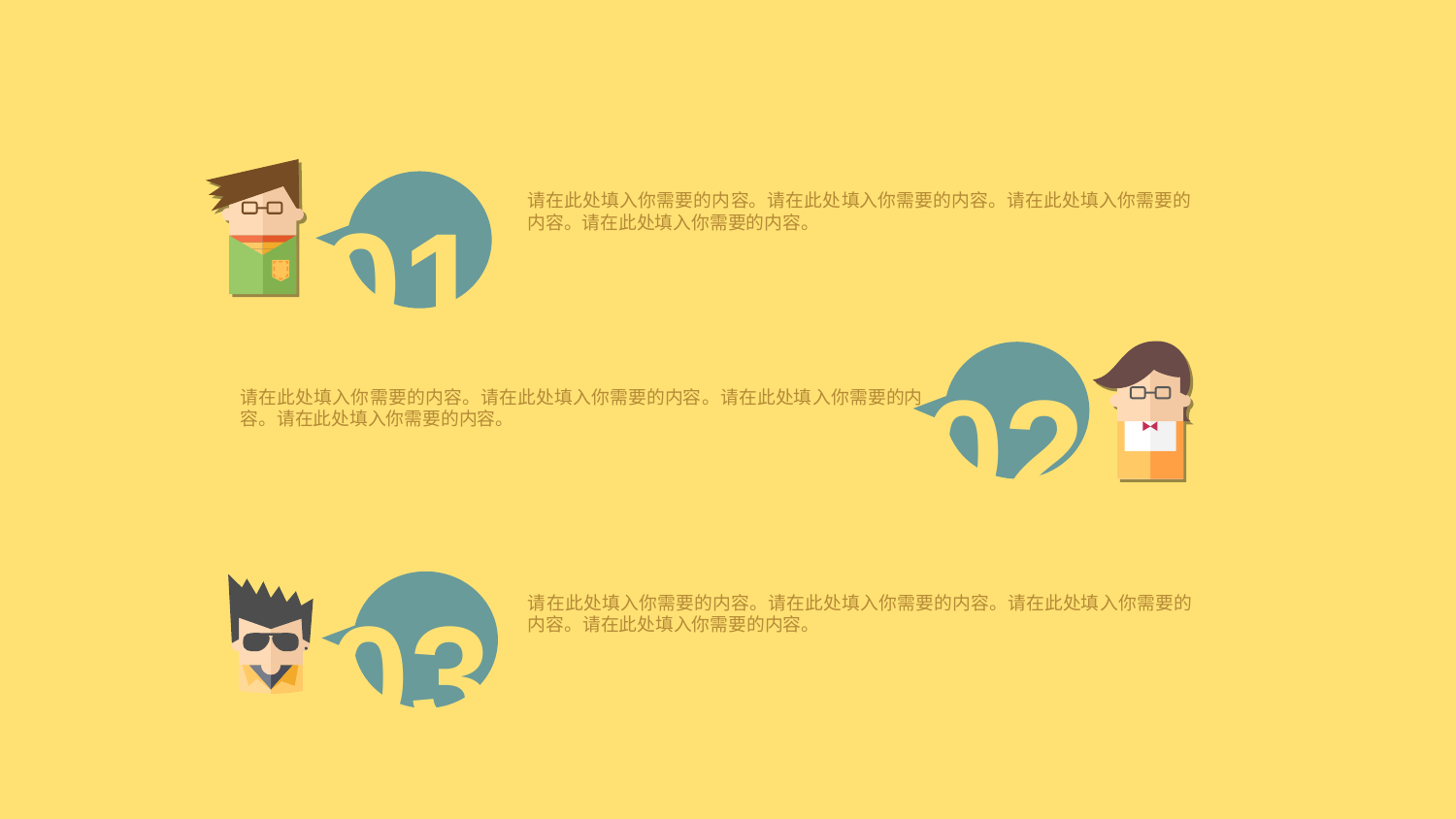

01

请在此处填入你需要的内容。请在此处填入你需要的内容。请在此处填入你需要的内容。请在此处填入你需要的内容。

02

请在此处填入你需要的内容。请在此处填入你需要的内容。请在此处填入你需要的内容。请在此处填入你需要的内容。
03

请在此处填入你需要的内容。请在此处填入你需要的内容。请在此处填入你需要的内容。请在此处填入你需要的内容。